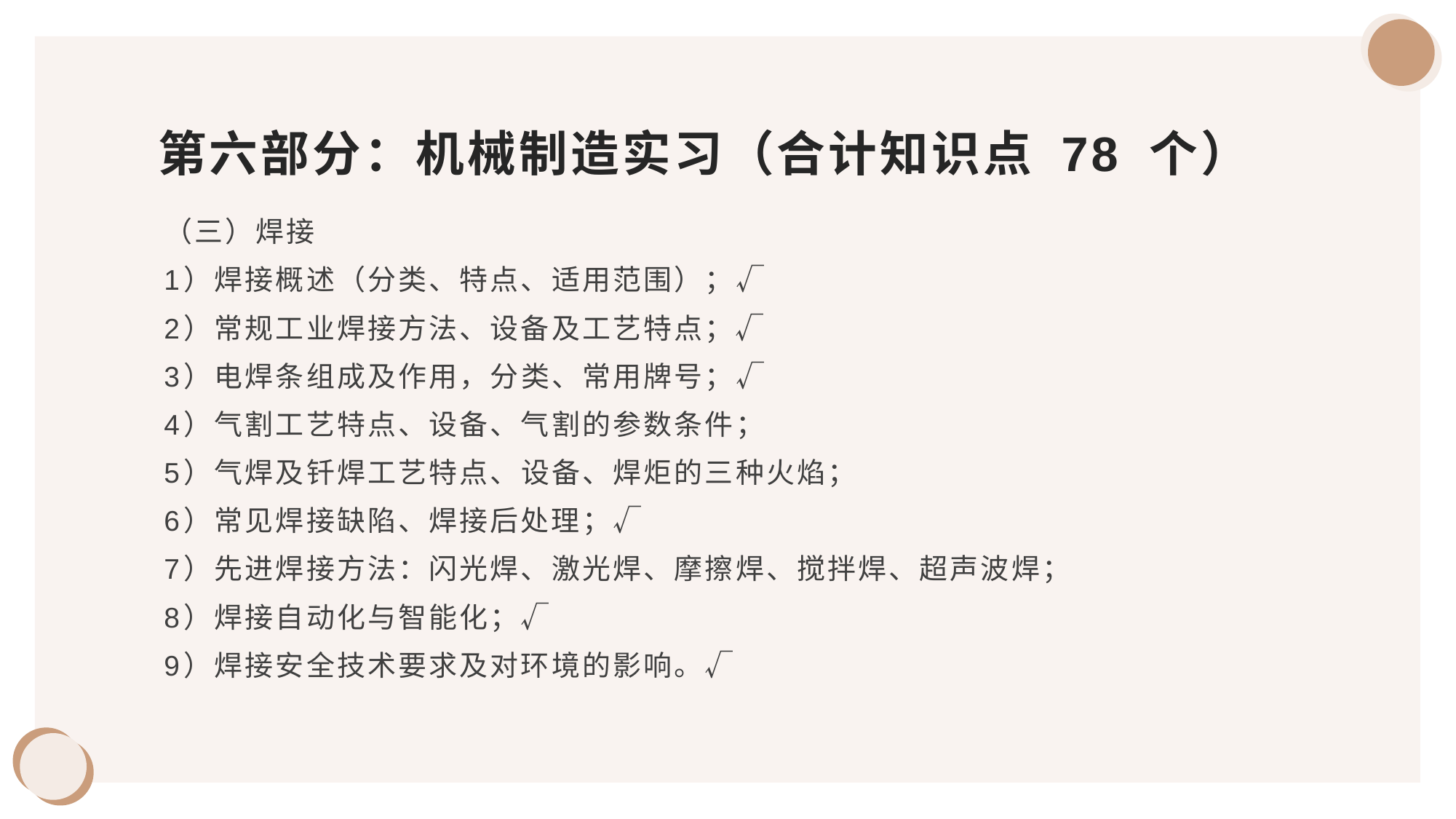

# 第六部分：机械制造实习（合计知识点 78 个）
（三）焊接
1）焊接概述（分类、特点、适用范围）；√
2）常规工业焊接方法、设备及工艺特点；√
3）电焊条组成及作用，分类、常用牌号；√
4）气割工艺特点、设备、气割的参数条件；
5）气焊及钎焊工艺特点、设备、焊炬的三种火焰；
6）常见焊接缺陷、焊接后处理；√
7）先进焊接方法：闪光焊、激光焊、摩擦焊、搅拌焊、超声波焊；
8）焊接自动化与智能化；√
9）焊接安全技术要求及对环境的影响。√